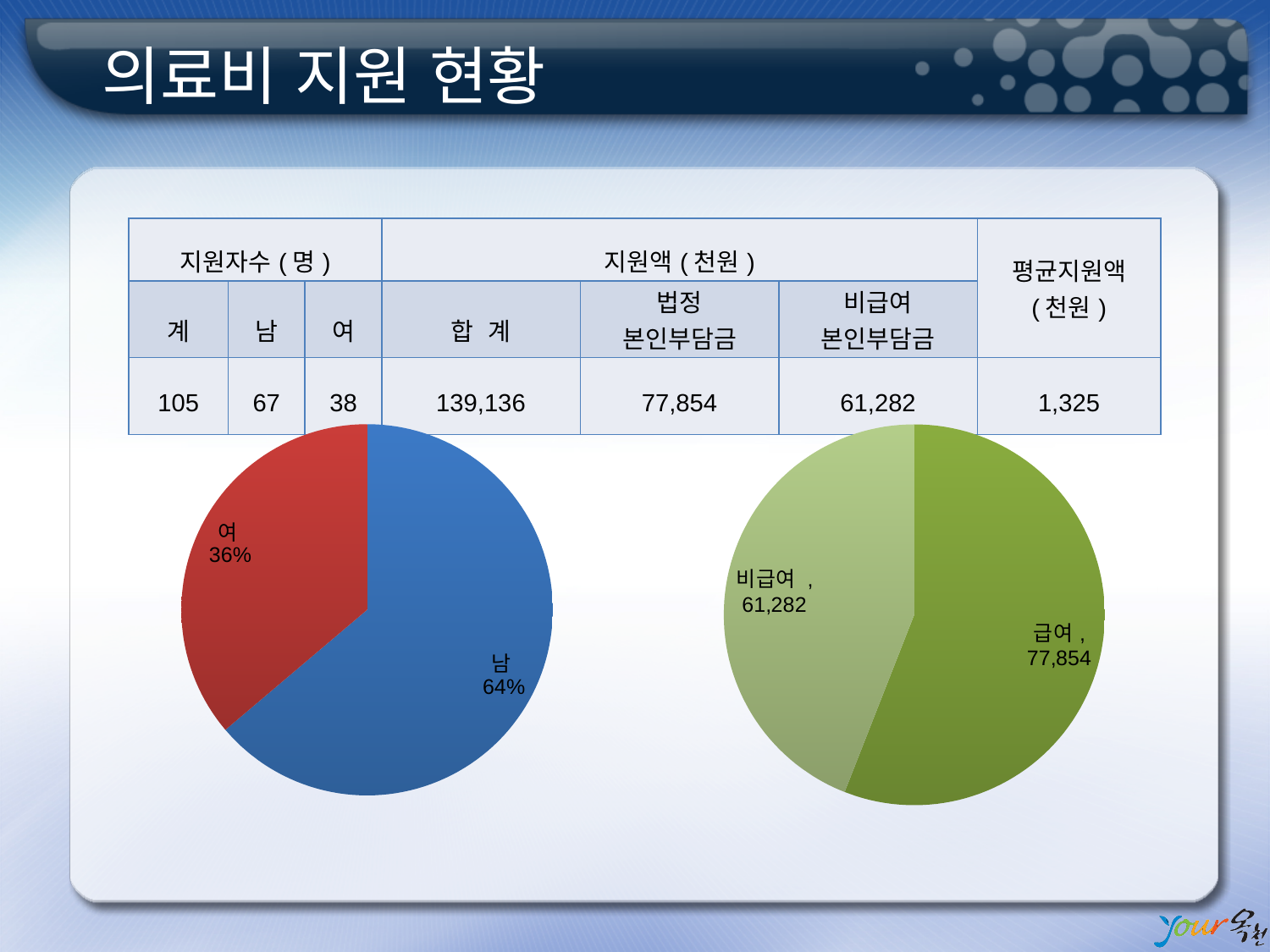

# 의료비 지원 현황
| 지원자수(명) |  |  | 지원액(천원) |  |  | 평균지원액 (천원) |
| --- | --- | --- | --- | --- | --- | --- |
| 계 | 남 | 여 | 합 계 | 법정 본인부담금 | 비급여 본인부담금 |  |
| 105 | 67 | 38 | 139,136 | 77,854 | 61,282 | 1,325 |

### Chart

| Category |  |
|---|---|
| 남  | 67.0 |
| 여  | 38.0 |

### Chart

| Category |  |
|---|---|
| 급여 | 77854.0 |
| 비급여  | 61282.0 |